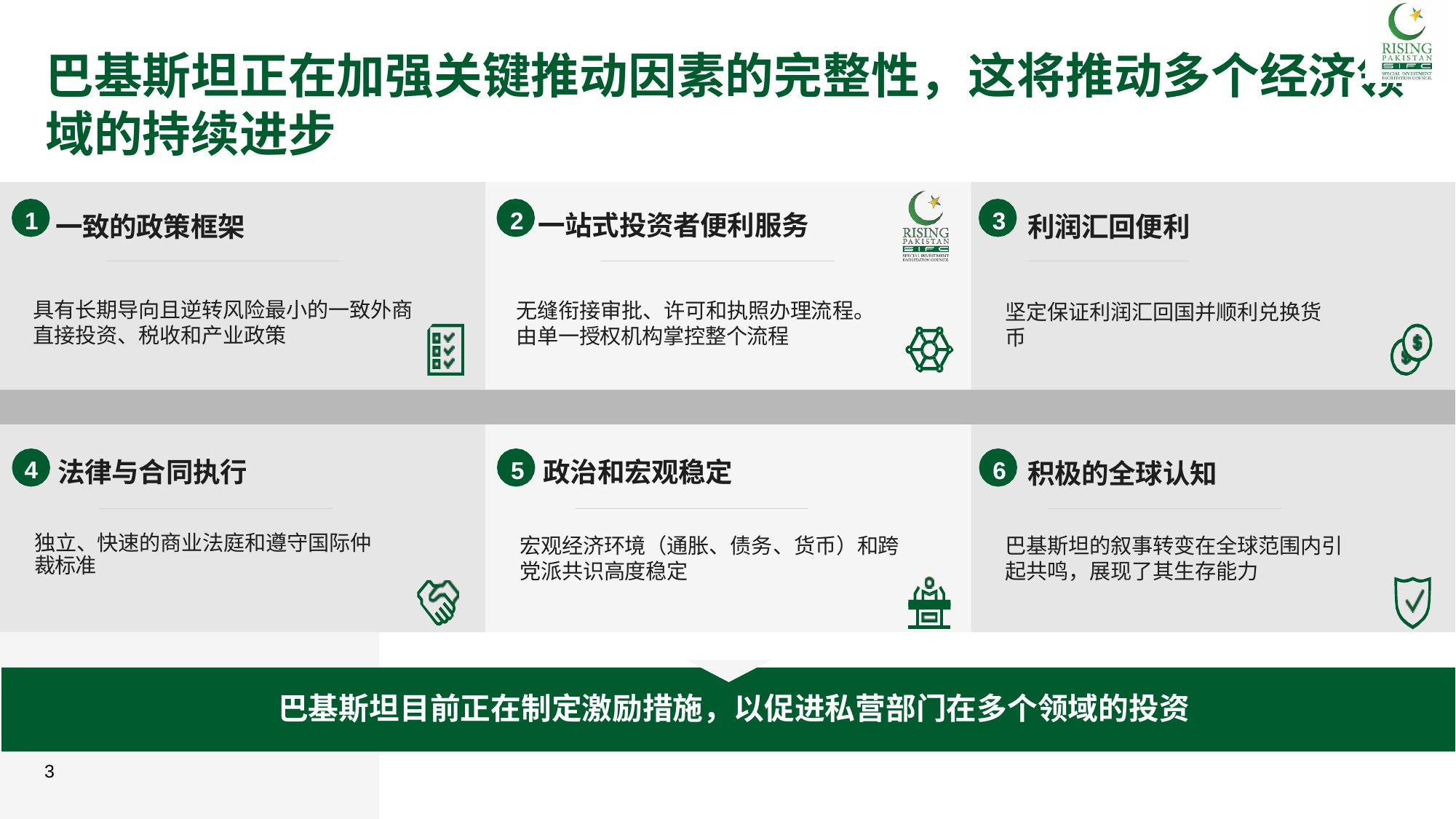

# 巴基斯坦正在加强关键推动因素的完整性，这将推动多个经济领域的持续进步

1
3
2
一站式投资者便利服务
一致的政策框架
利润汇回便利

具有长期导向且逆转风险最小的一致外商 直接投资、税收和产业政策
无缝衔接审批、许可和执照办理流程。
由单一授权机构掌控整个流程
坚定保证利润汇回国并顺利兑换货 币

4
5
4	法律与合同执行
5	政治和宏观稳定
6
积极的全球认知

独立、快速的商业法庭和遵守国际仲 裁标准
宏观经济环境（通胀、债务、货币）和跨 党派共识高度稳定
巴基斯坦的叙事转变在全球范围内引 起共鸣，展现了其生存能力

巴基斯坦目前正在制定激励措施，以促进私营部门在多个领域的投资

3